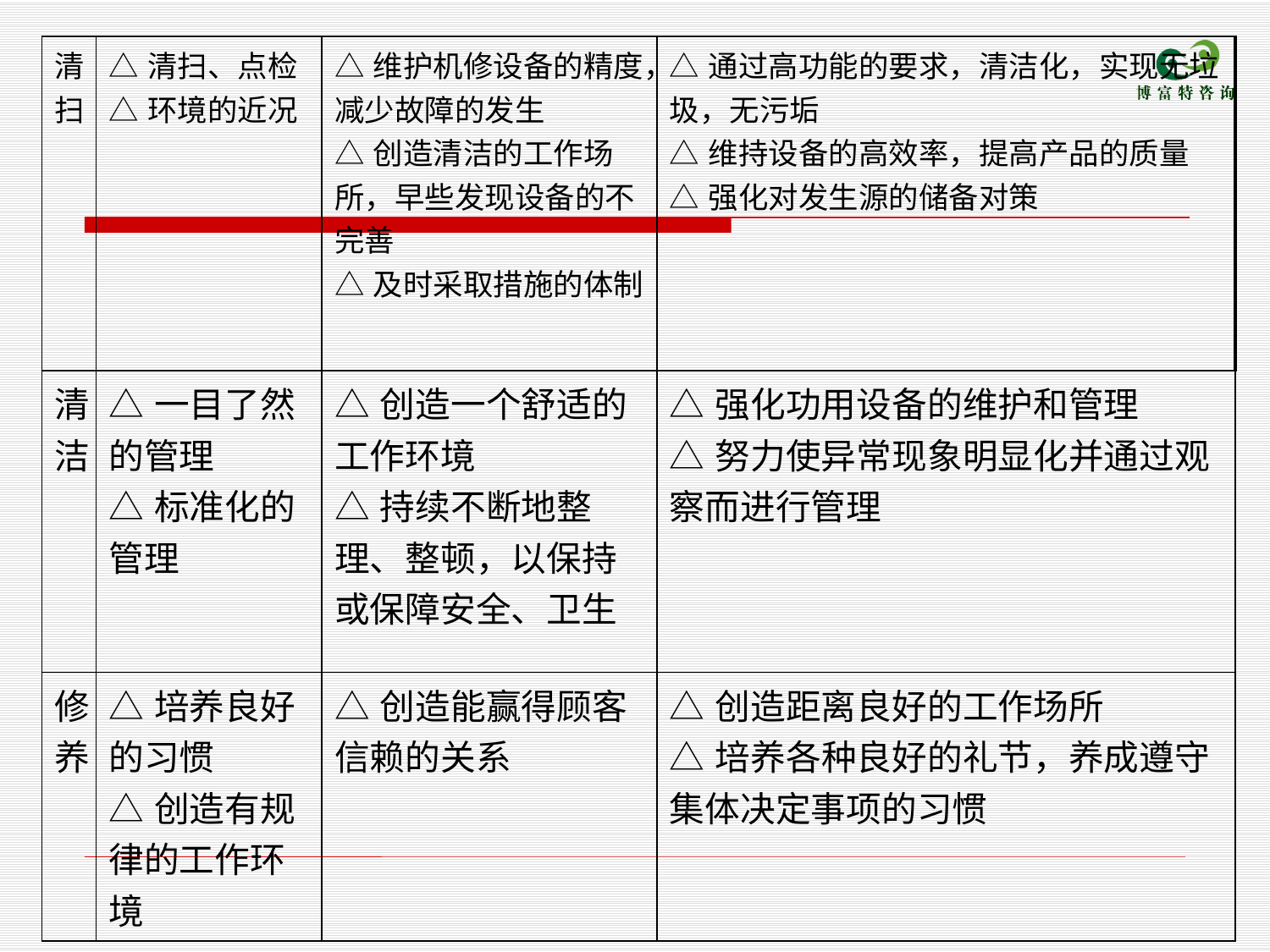

| 清扫 | △清扫、点检 △环境的近况 | △维护机修设备的精度，减少故障的发生 △创造清洁的工作场所，早些发现设备的不完善 △及时采取措施的体制 | △通过高功能的要求，清洁化，实现无垃圾，无污垢 △维持设备的高效率，提高产品的质量 △强化对发生源的储备对策 |
| --- | --- | --- | --- |
| 清洁 | △一目了然的管理 △标准化的管理 | △创造一个舒适的工作环境 △持续不断地整理、整顿，以保持或保障安全、卫生 | △强化功用设备的维护和管理 △努力使异常现象明显化并通过观察而进行管理 |
| 修养 | △培养良好的习惯 △创造有规律的工作环境 | △创造能赢得顾客信赖的关系 | △创造距离良好的工作场所 △培养各种良好的礼节，养成遵守集体决定事项的习惯 |
76